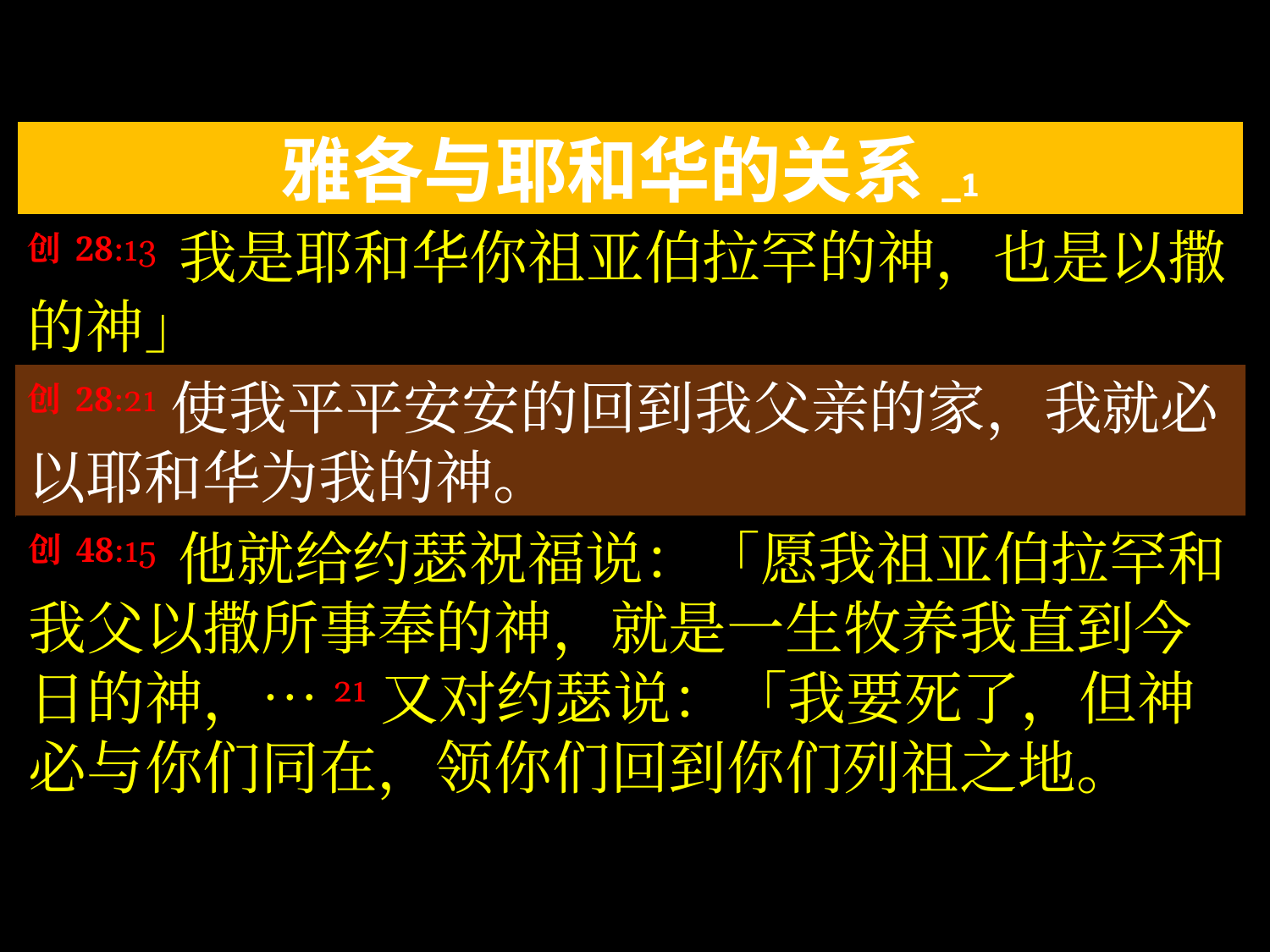

雅各与耶和华的关系_1
创28:13 我是耶和华你祖亚伯拉罕的神，也是以撒的神」
创28:21使我平平安安的回到我父亲的家，我就必以耶和华为我的神。
创48:15 他就给约瑟祝福说：「愿我祖亚伯拉罕和我父以撒所事奉的神，就是一生牧养我直到今日的神，…21又对约瑟说：「我要死了，但神必与你们同在，领你们回到你们列祖之地。